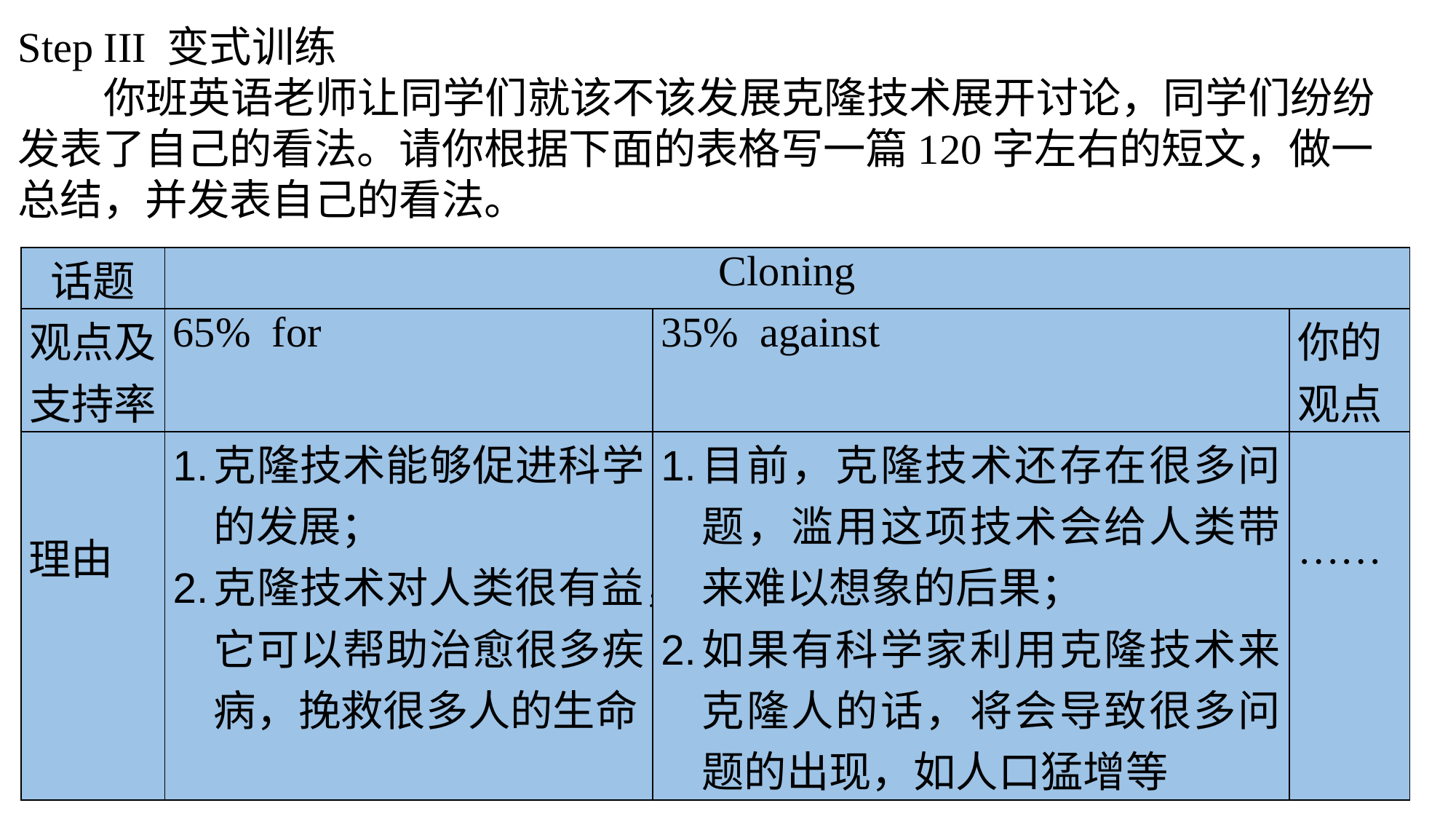

Step III 变式训练
        你班英语老师让同学们就该不该发展克隆技术展开讨论，同学们纷纷发表了自己的看法。请你根据下面的表格写一篇120字左右的短文，做一总结，并发表自己的看法。
| 话题 | Cloning |  |  |
| --- | --- | --- | --- |
| 观点及 支持率 | 65% for | 35% against | 你的 观点 |
| 理由 | 克隆技术能够促进科学的发展； 克隆技术对人类很有益，它可以帮助治愈很多疾病，挽救很多人的生命 | 目前，克隆技术还存在很多问题，滥用这项技术会给人类带来难以想象的后果； 如果有科学家利用克隆技术来克隆人的话，将会导致很多问题的出现，如人口猛增等 | …… |